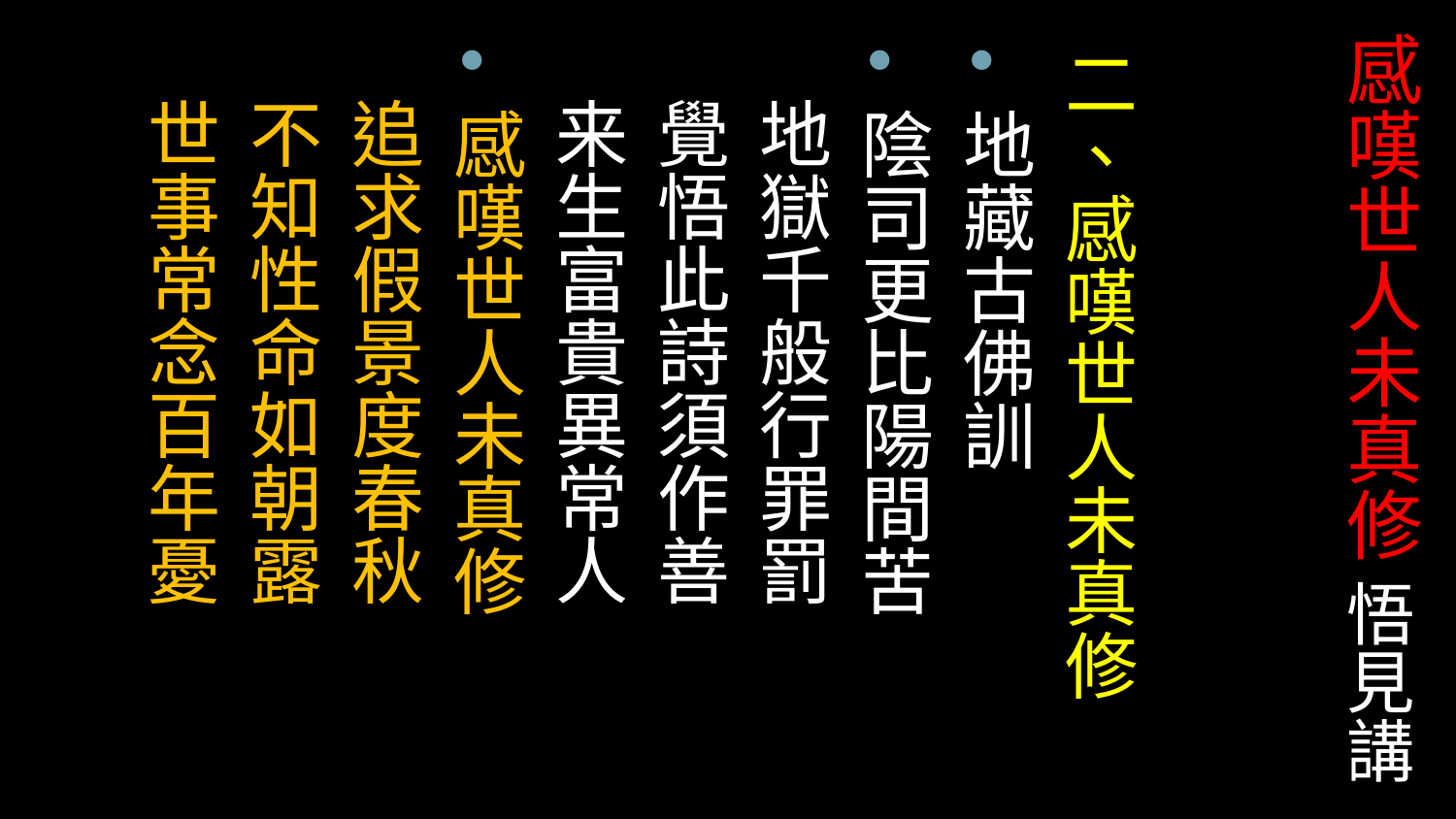

# 感嘆世人未真修 悟見講
二、感嘆世人未真修
地藏古佛訓
陰司更比陽間苦
  地獄千般行罪罰
  覺悟此詩須作善
  来生富貴異常人
感嘆世人未真修
  追求假景度春秋
  不知性命如朝露
  世事常念百年憂